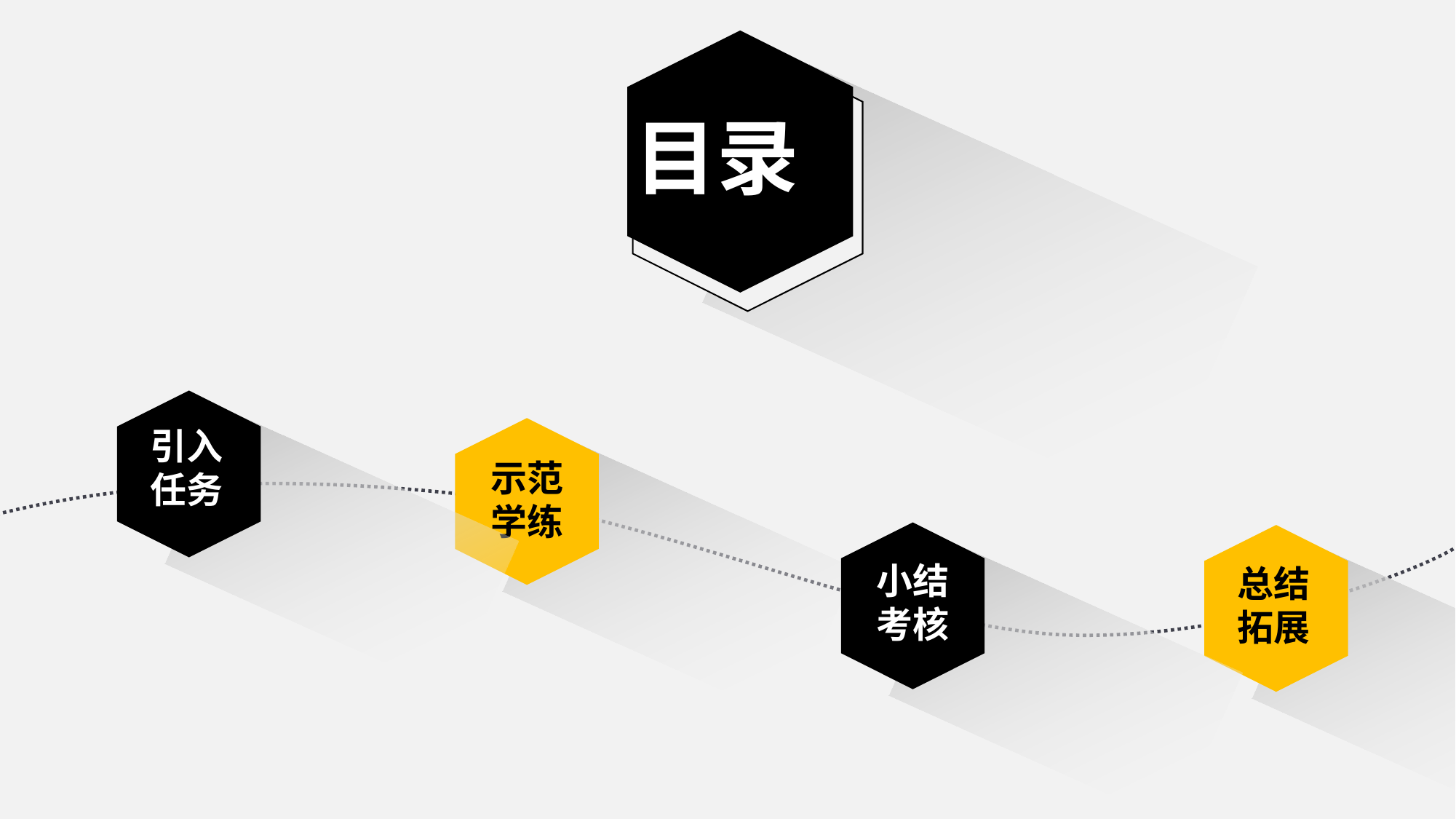

目录

引入
任务

示范
学练

小结
考核

总结拓展